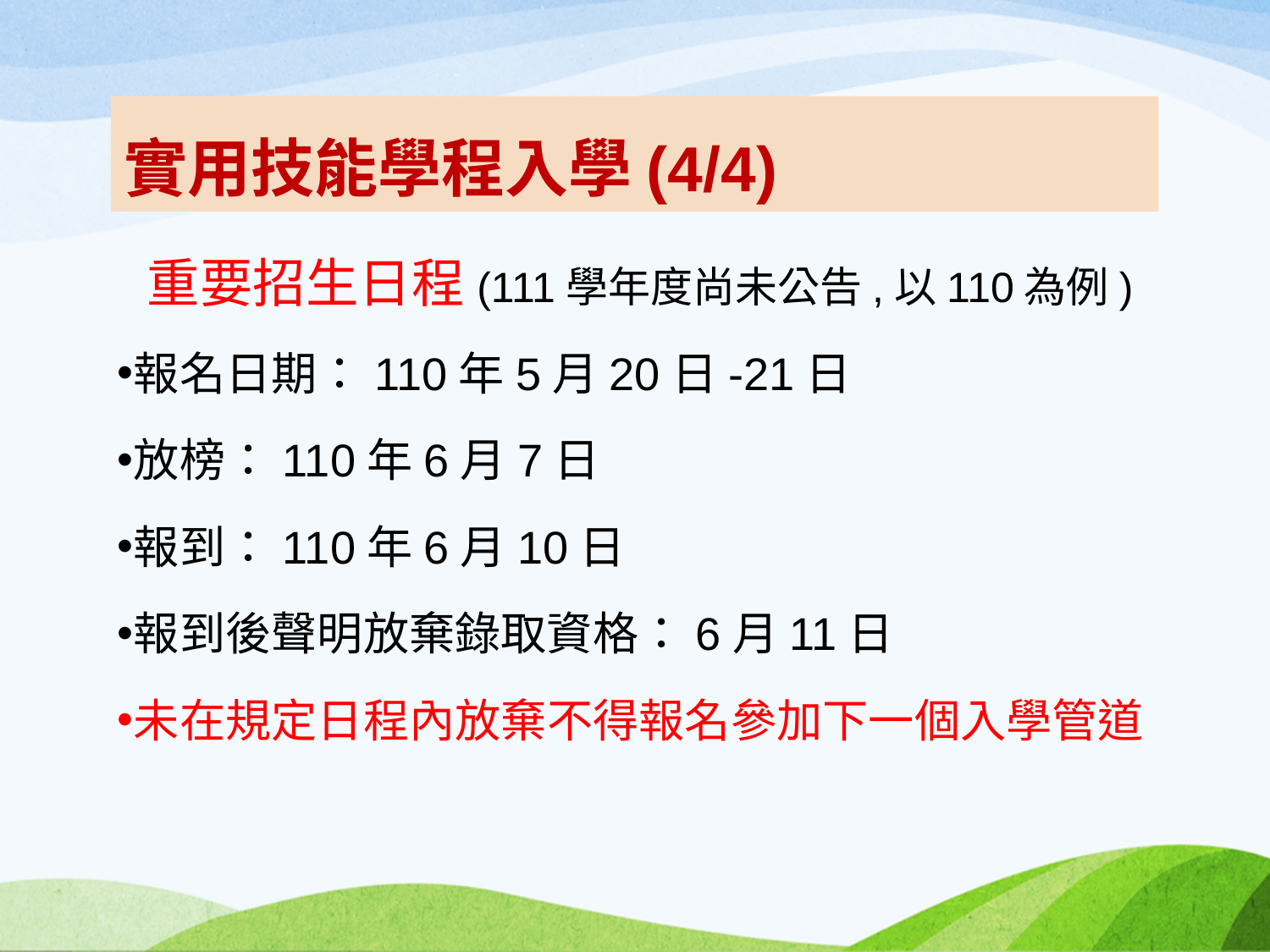

# 實用技能學程入學(4/4)
  重要招生日程(111學年度尚未公告,以110為例)
報名日期：110年5月20日-21日
放榜：110年6月7日
報到：110年6月10日
報到後聲明放棄錄取資格：6月11日
未在規定日程內放棄不得報名參加下一個入學管道